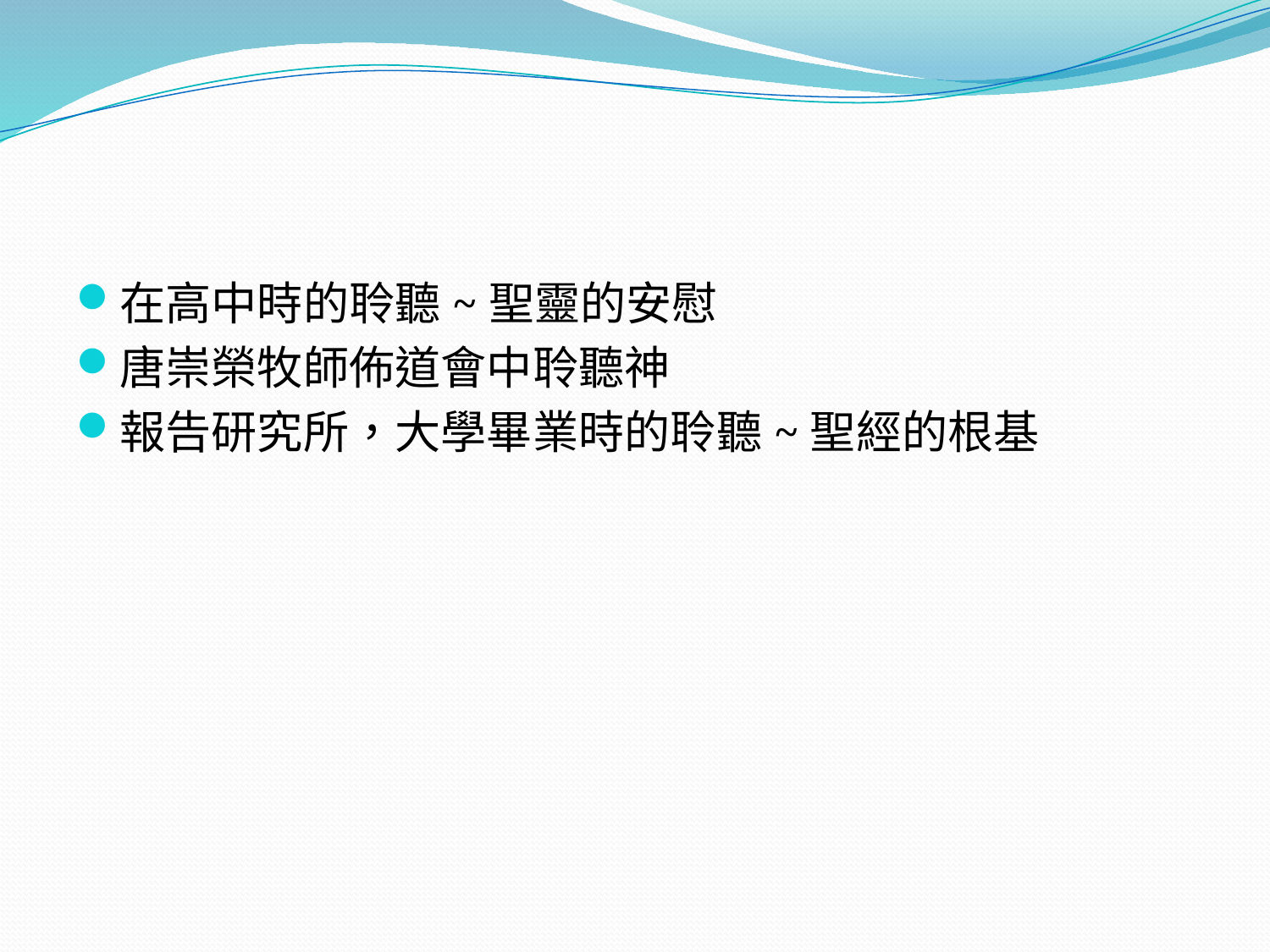

#
在高中時的聆聽~聖靈的安慰
唐崇榮牧師佈道會中聆聽神
報告研究所，大學畢業時的聆聽~聖經的根基